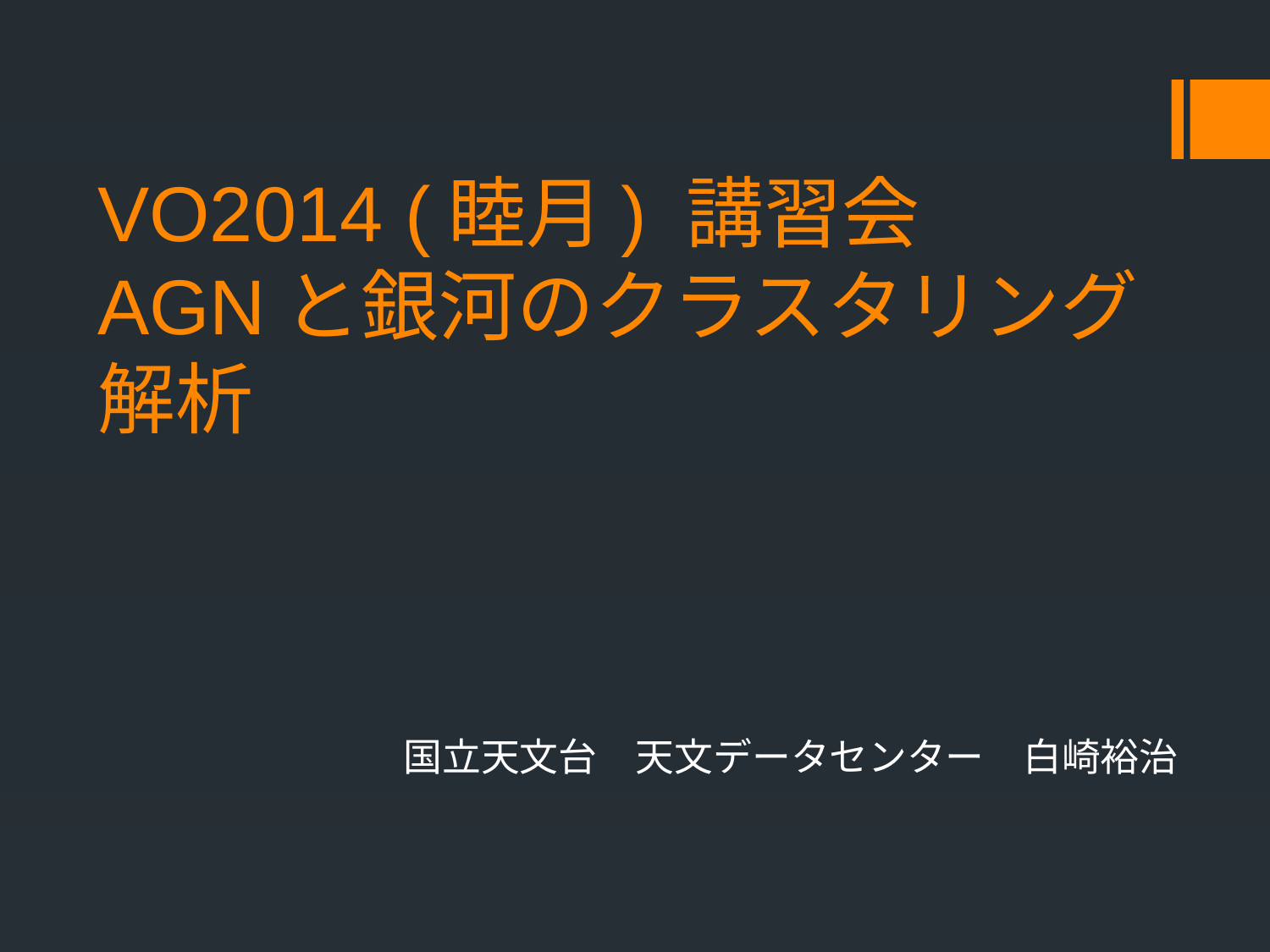

# VO2014 (睦月) 講習会 AGNと銀河のクラスタリング解析
国立天文台　天文データセンター　白崎裕治